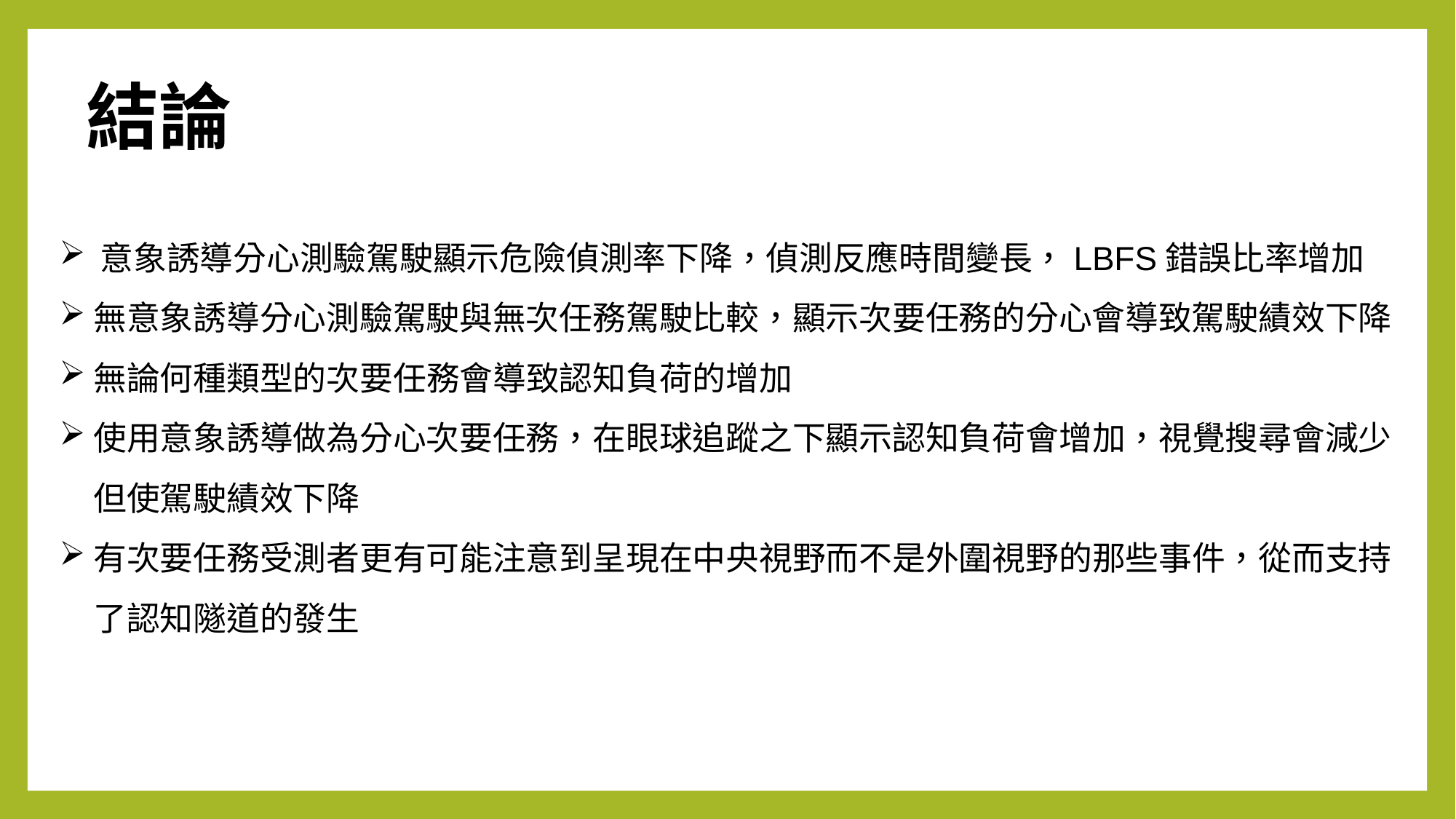

結論
意象誘導分心測驗駕駛顯示危險偵測率下降，偵測反應時間變長，LBFS錯誤比率增加
無意象誘導分心測驗駕駛與無次任務駕駛比較，顯示次要任務的分心會導致駕駛績效下降
無論何種類型的次要任務會導致認知負荷的增加
使用意象誘導做為分心次要任務，在眼球追蹤之下顯示認知負荷會增加，視覺搜尋會減少但使駕駛績效下降
有次要任務受測者更有可能注意到呈現在中央視野而不是外圍視野的那些事件，從而支持了認知隧道的發生